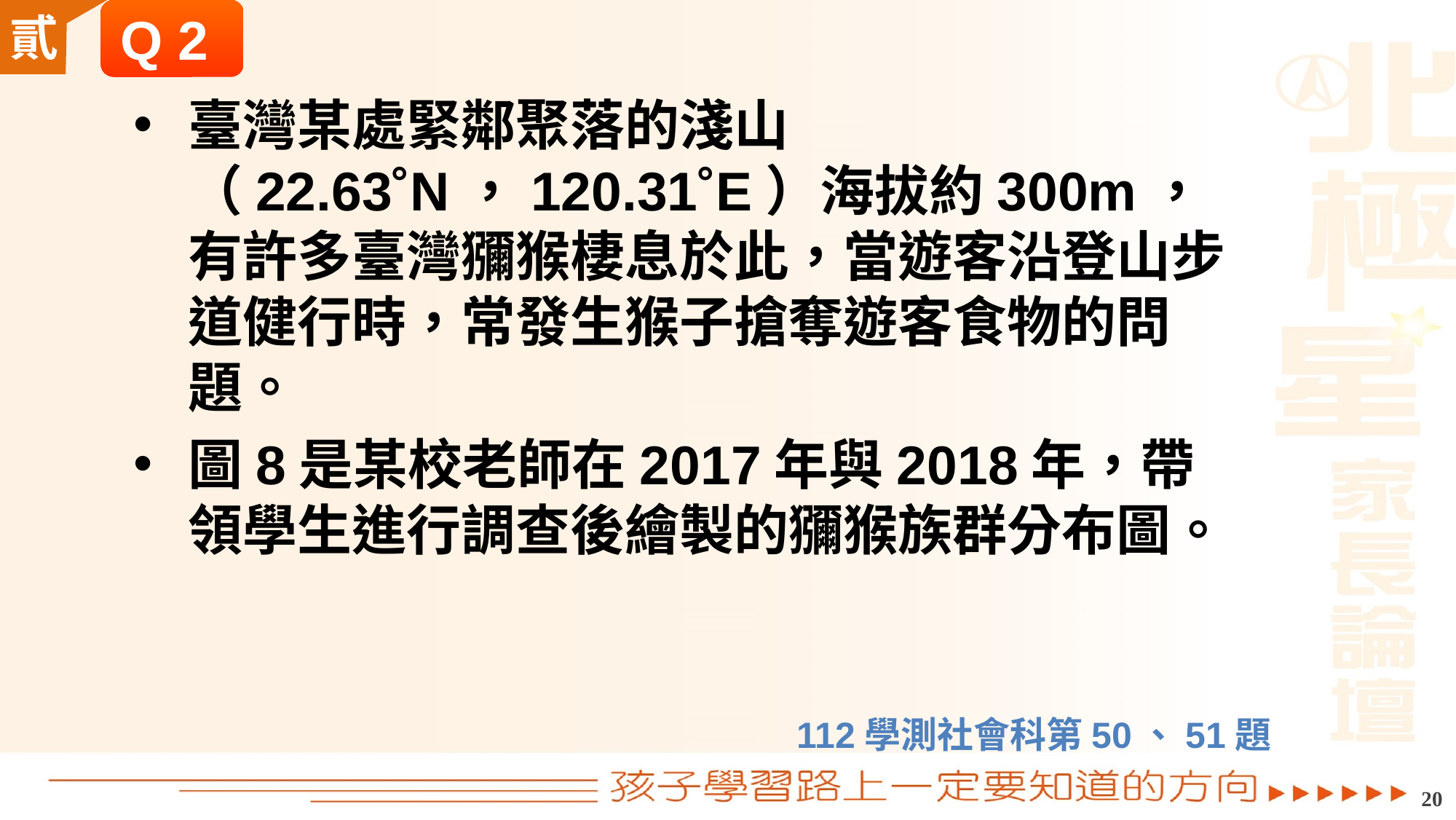

Q 2
臺灣某處緊鄰聚落的淺山（22.63˚N，120.31˚E）海拔約300m，有許多臺灣獼猴棲息於此，當遊客沿登山步道健行時，常發生猴子搶奪遊客食物的問題。
圖8是某校老師在2017年與2018年，帶領學生進行調查後繪製的獼猴族群分布圖。
112學測社會科第50、51題
20